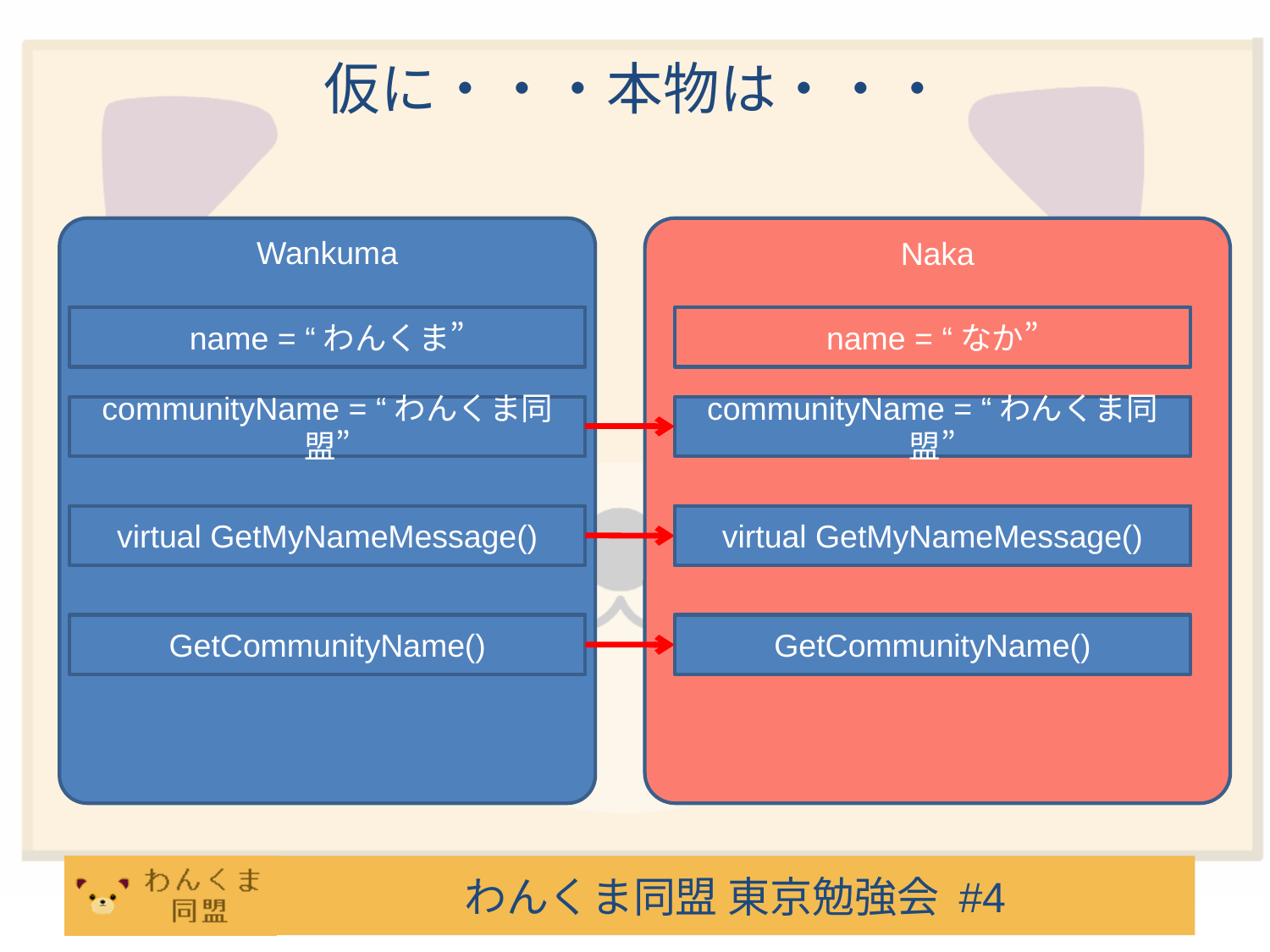

# 仮に・・・本物は・・・
Wankuma
name = “わんくま”
communityName = “わんくま同盟”
virtual GetMyNameMessage()
GetCommunityName()
Naka
name = “なか”
override GetMyNameMessage()
communityName = “わんくま同盟”
GetCommunityName()
virtual GetMyNameMessage()